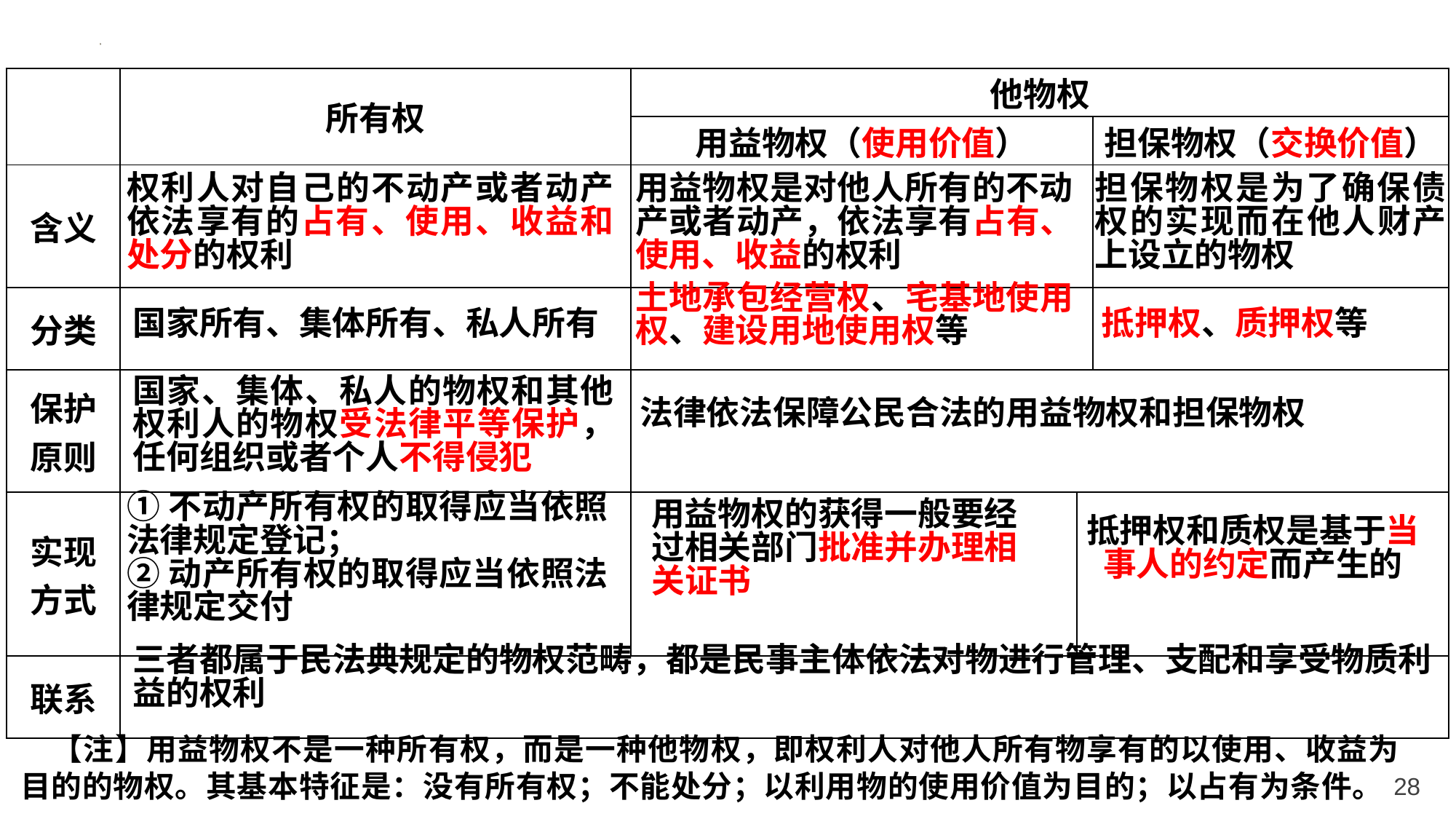

|  | 所有权 | 他物权 |  |  |
| --- | --- | --- | --- | --- |
|  |  | 用益物权（使用价值） |  | 担保物权（交换价值） |
| 含义 |  |  |  |  |
| 分类 |  |  |  |  |
| 保护原则 |  |  |  |  |
| 实现方式 |  |  |  |  |
| 联系 |  |  |  |  |
用益物权是对他人所有的不动产或者动产，依法享有占有、使用、收益的权利
权利人对自己的不动产或者动产依法享有的占有、使用、收益和处分的权利
担保物权是为了确保债权的实现而在他人财产上设立的物权
土地承包经营权、宅基地使用权、建设用地使用权等
抵押权、质押权等
国家所有、集体所有、私人所有
国家、集体、私人的物权和其他权利人的物权受法律平等保护，任何组织或者个人不得侵犯
法律依法保障公民合法的用益物权和担保物权
①不动产所有权的取得应当依照法律规定登记；
②动产所有权的取得应当依照法律规定交付
用益物权的获得一般要经过相关部门批准并办理相关证书
抵押权和质权是基于当事人的约定而产生的
三者都属于民法典规定的物权范畴，都是民事主体依法对物进行管理、支配和享受物质利益的权利
【注】用益物权不是一种所有权，而是一种他物权，即权利人对他人所有物享有的以使用、收益为目的的物权。其基本特征是：没有所有权；不能处分；以利用物的使用价值为目的；以占有为条件。